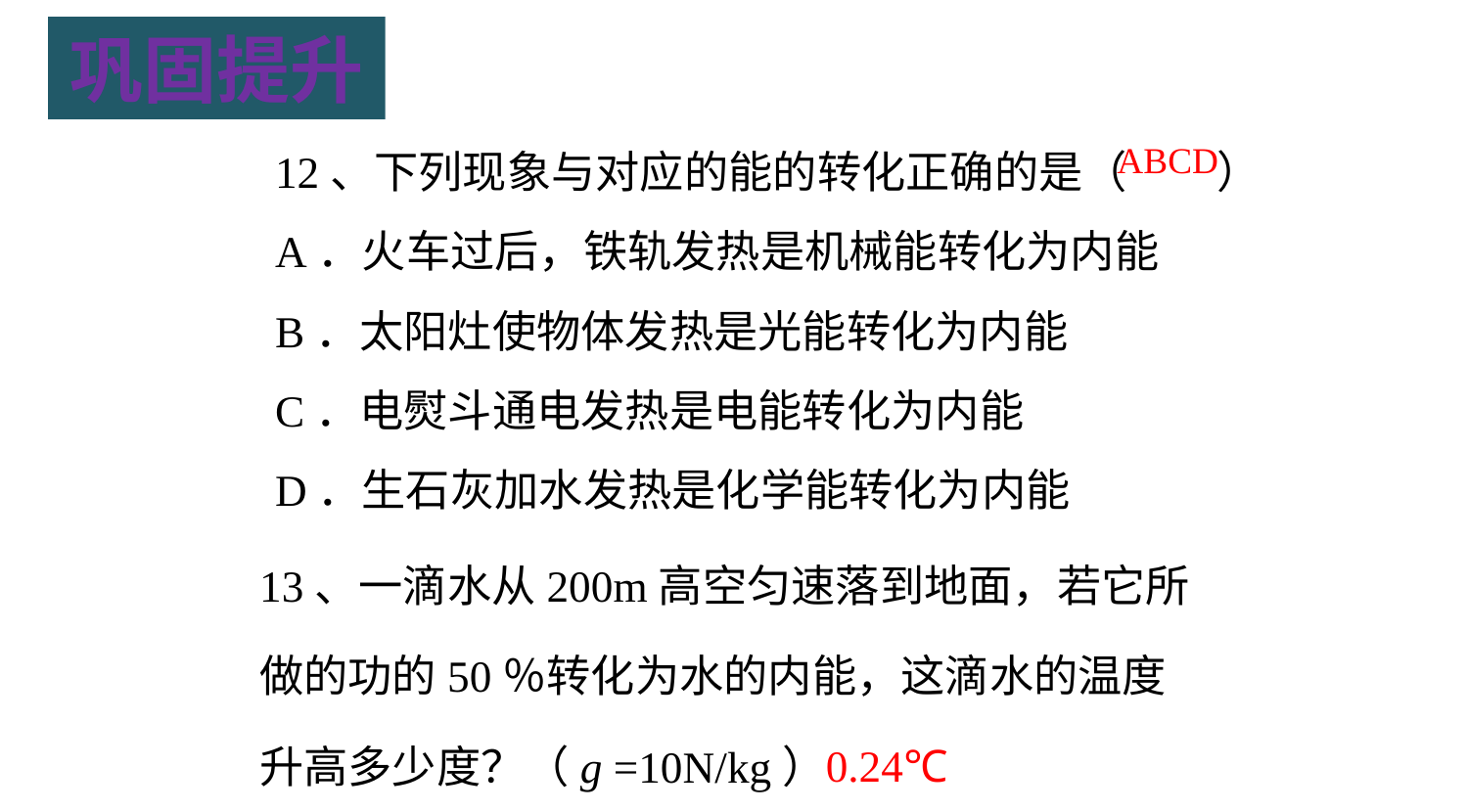

巩固提升
12、下列现象与对应的能的转化正确的是（         ）
A．火车过后，铁轨发热是机械能转化为内能
B．太阳灶使物体发热是光能转化为内能
C．电熨斗通电发热是电能转化为内能
D．生石灰加水发热是化学能转化为内能
ABCD

13、一滴水从200m高空匀速落到地面，若它所
做的功的50％转化为水的内能，这滴水的温度
升高多少度？（g =10N/kg）
0.24℃